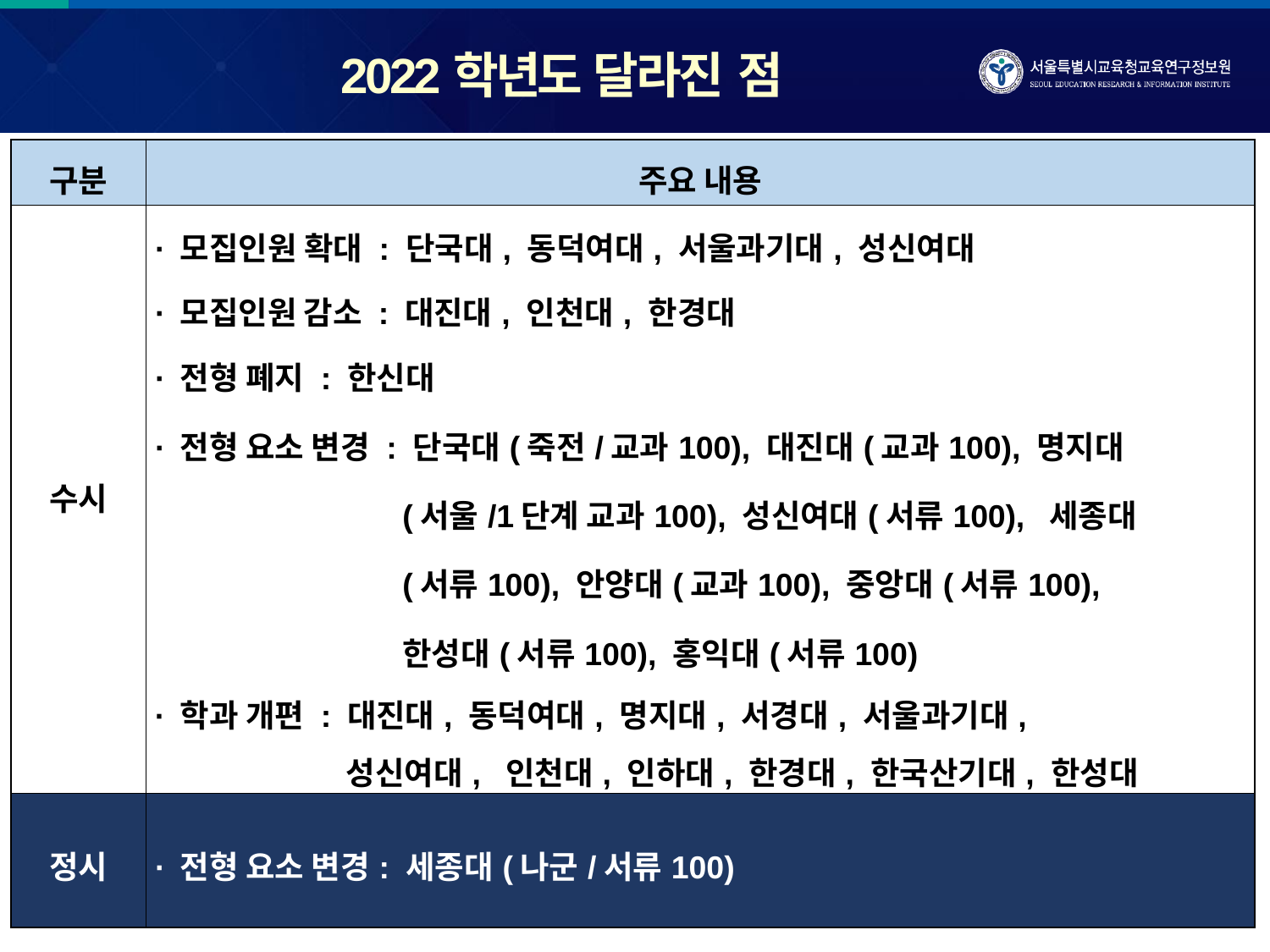

# 2022학년도 달라진 점
| 구분 | 주요 내용 |
| --- | --- |
| 수시 | ∙ 모집인원 확대 : 단국대, 동덕여대, 서울과기대, 성신여대 ∙ 모집인원 감소 : 대진대, 인천대, 한경대 ∙ 전형 폐지 : 한신대 ∙ 전형 요소 변경 : 단국대(죽전/교과100), 대진대(교과100), 명지대 (서울/1단계 교과100), 성신여대(서류100), 세종대(서류100), 안양대(교과100), 중앙대(서류100), 한성대(서류100), 홍익대(서류100) ∙ 학과 개편 : 대진대, 동덕여대, 명지대, 서경대, 서울과기대, 성신여대, 인천대, 인하대, 한경대, 한국산기대, 한성대 |
| 정시 | ∙ 전형 요소 변경: 세종대(나군/서류100) |